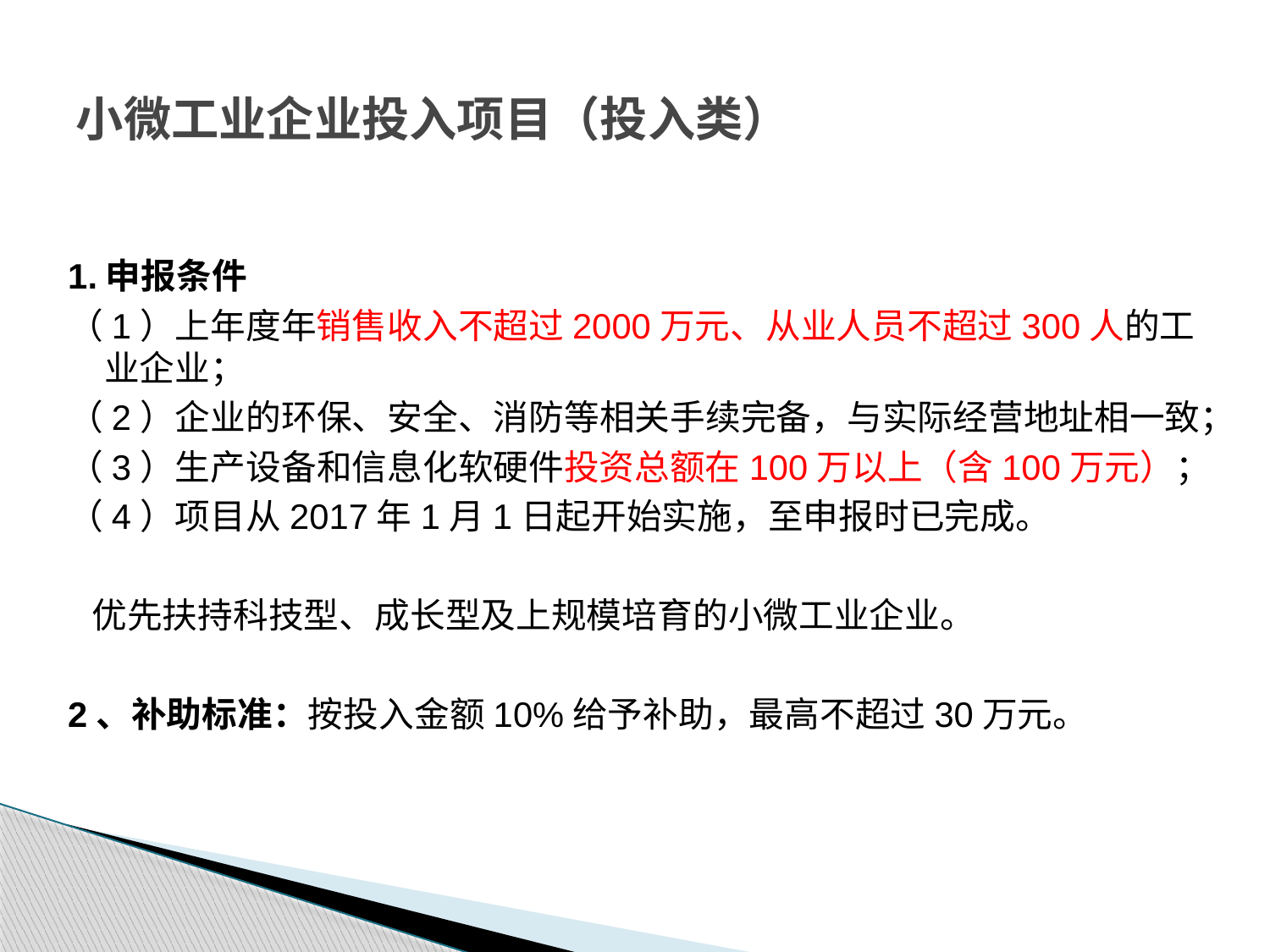

# 小微工业企业投入项目（投入类）

1.申报条件
（1）上年度年销售收入不超过2000万元、从业人员不超过300人的工业企业；
（2）企业的环保、安全、消防等相关手续完备，与实际经营地址相一致；
（3）生产设备和信息化软硬件投资总额在100万以上（含100万元）；
（4）项目从2017年1月1日起开始实施，至申报时已完成。

  优先扶持科技型、成长型及上规模培育的小微工业企业。

2、补助标准：按投入金额10%给予补助，最高不超过30万元。